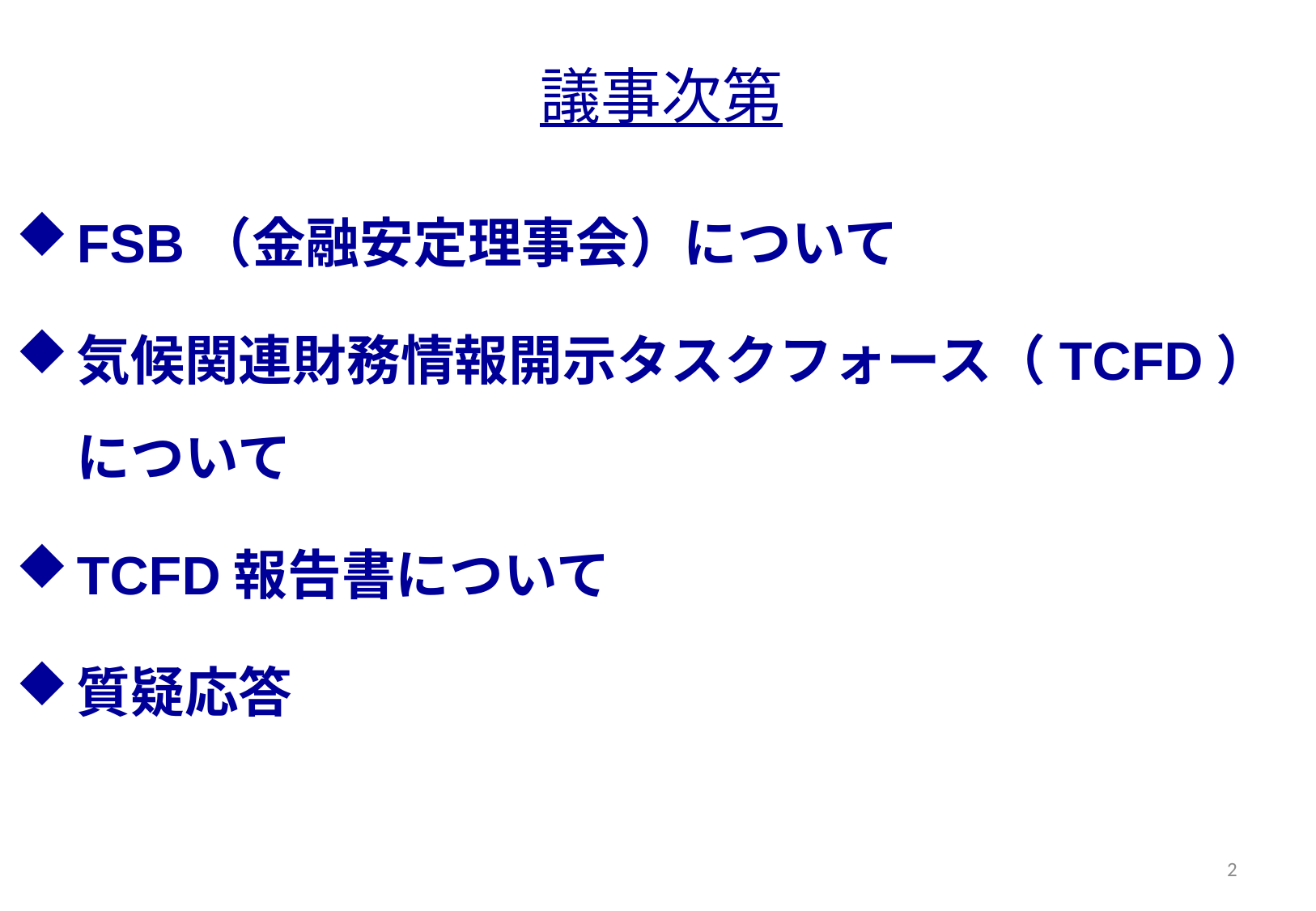

議事次第

FSB（金融安定理事会）について
気候関連財務情報開示タスクフォース（TCFD）について
TCFD報告書について
質疑応答

2